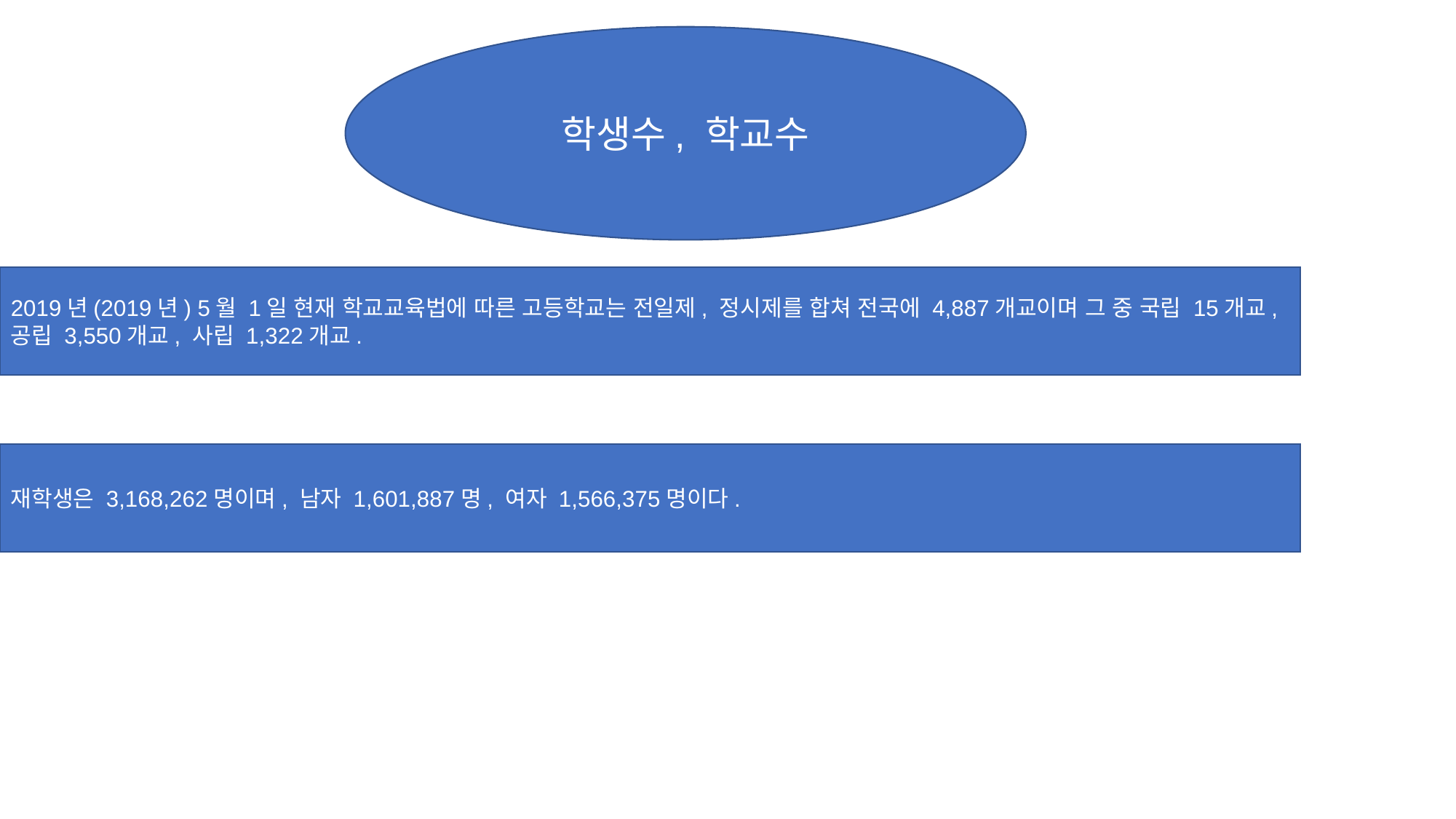

학생수, 학교수
#

2019년(2019년) 5월 1일 현재 학교교육법에 따른 고등학교는 전일제, 정시제를 합쳐 전국에 4,887개교이며 그 중 국립 15개교, 공립 3,550개교, 사립 1,322개교.
재학생은 3,168,262명이며, 남자 1,601,887명, 여자 1,566,375명이다.